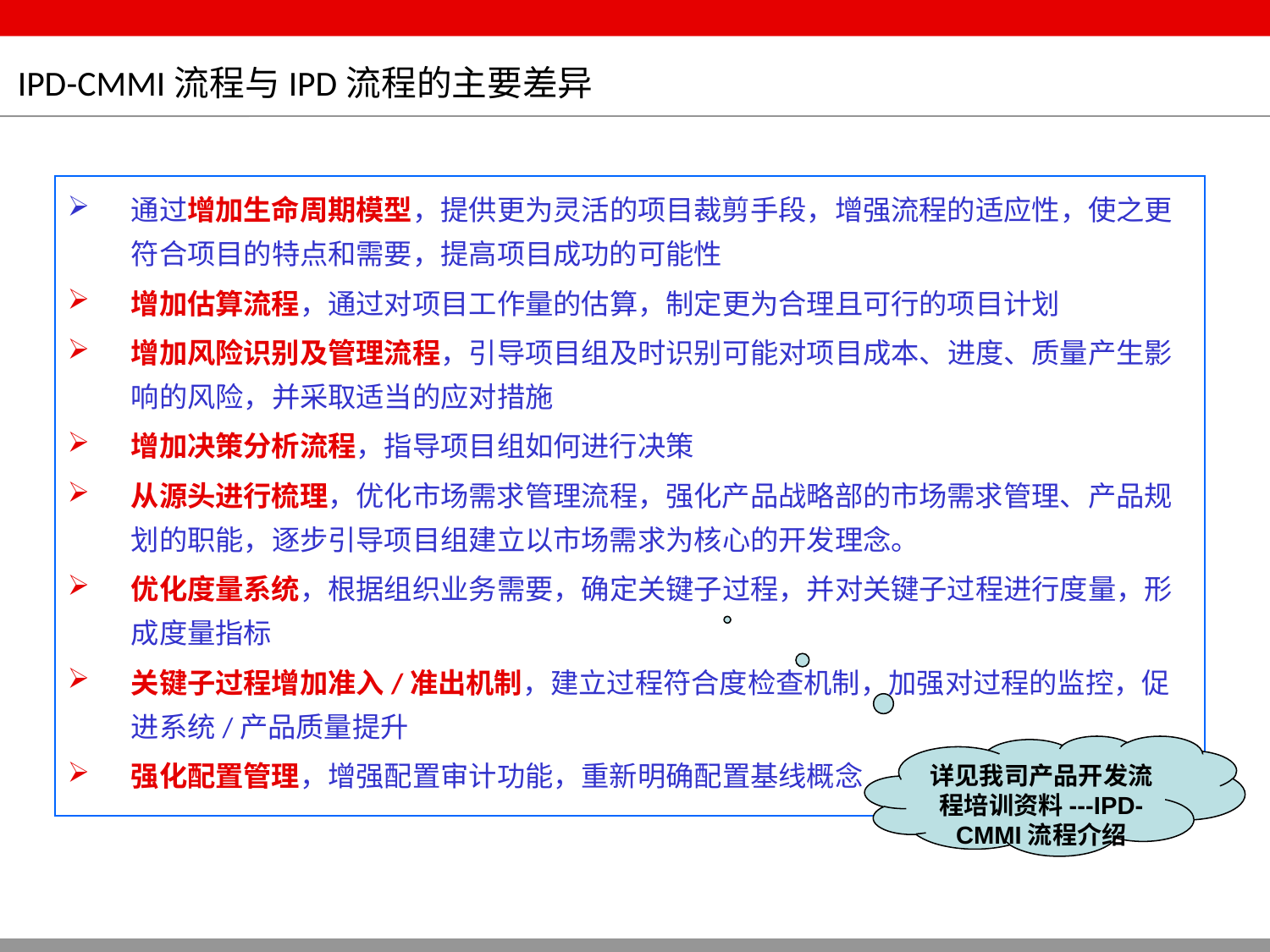

# IPD-CMMI流程与IPD流程的主要差异
通过增加生命周期模型，提供更为灵活的项目裁剪手段，增强流程的适应性，使之更符合项目的特点和需要，提高项目成功的可能性
增加估算流程，通过对项目工作量的估算，制定更为合理且可行的项目计划
增加风险识别及管理流程，引导项目组及时识别可能对项目成本、进度、质量产生影响的风险，并采取适当的应对措施
增加决策分析流程，指导项目组如何进行决策
从源头进行梳理，优化市场需求管理流程，强化产品战略部的市场需求管理、产品规划的职能，逐步引导项目组建立以市场需求为核心的开发理念。
优化度量系统，根据组织业务需要，确定关键子过程，并对关键子过程进行度量，形成度量指标
关键子过程增加准入/准出机制，建立过程符合度检查机制，加强对过程的监控，促进系统/产品质量提升
强化配置管理，增强配置审计功能，重新明确配置基线概念
详见我司产品开发流程培训资料---IPD-CMMI流程介绍